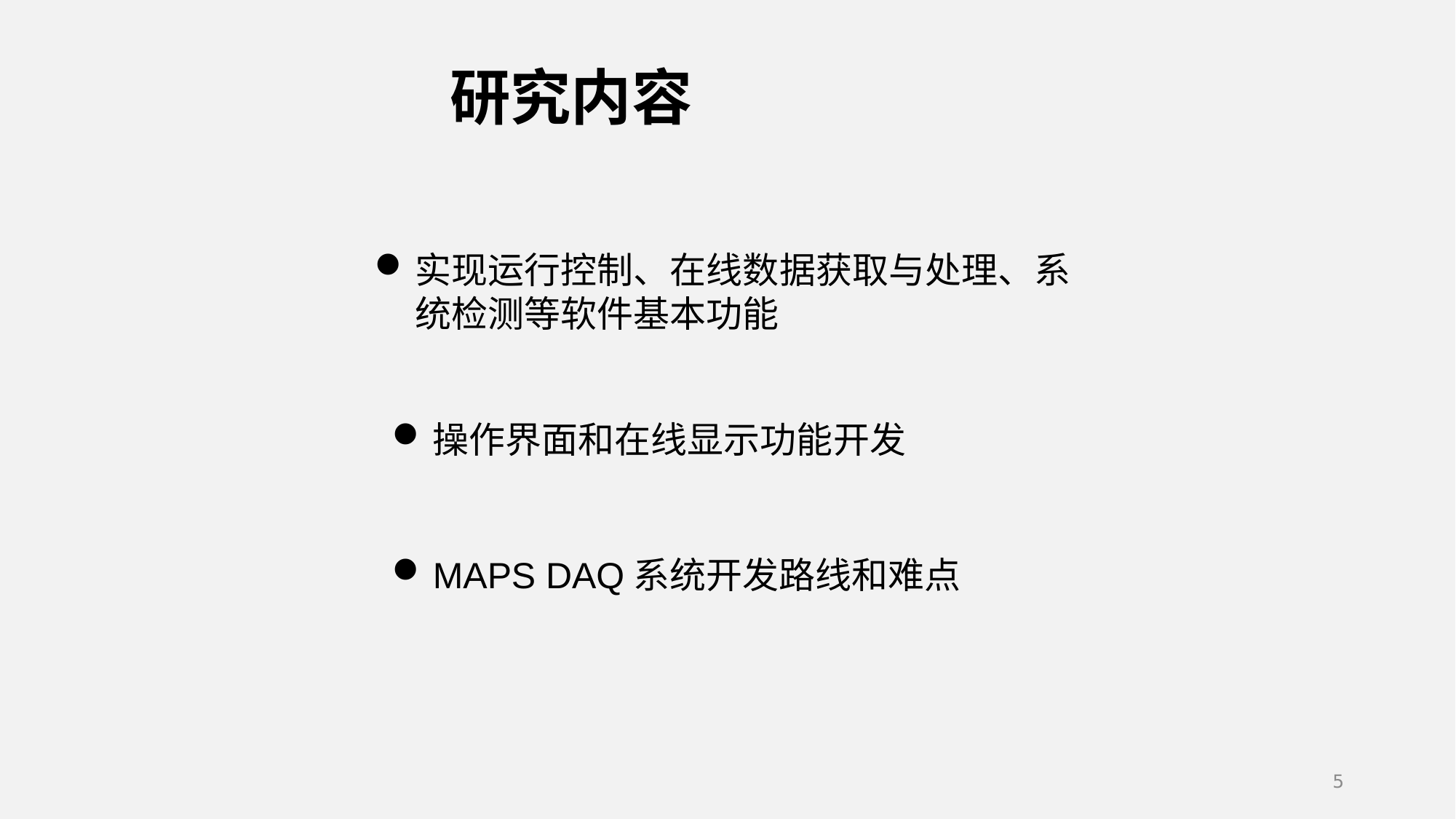

研究内容
实现运行控制、在线数据获取与处理、系统检测等软件基本功能
操作界面和在线显示功能开发
MAPS DAQ系统开发路线和难点
5